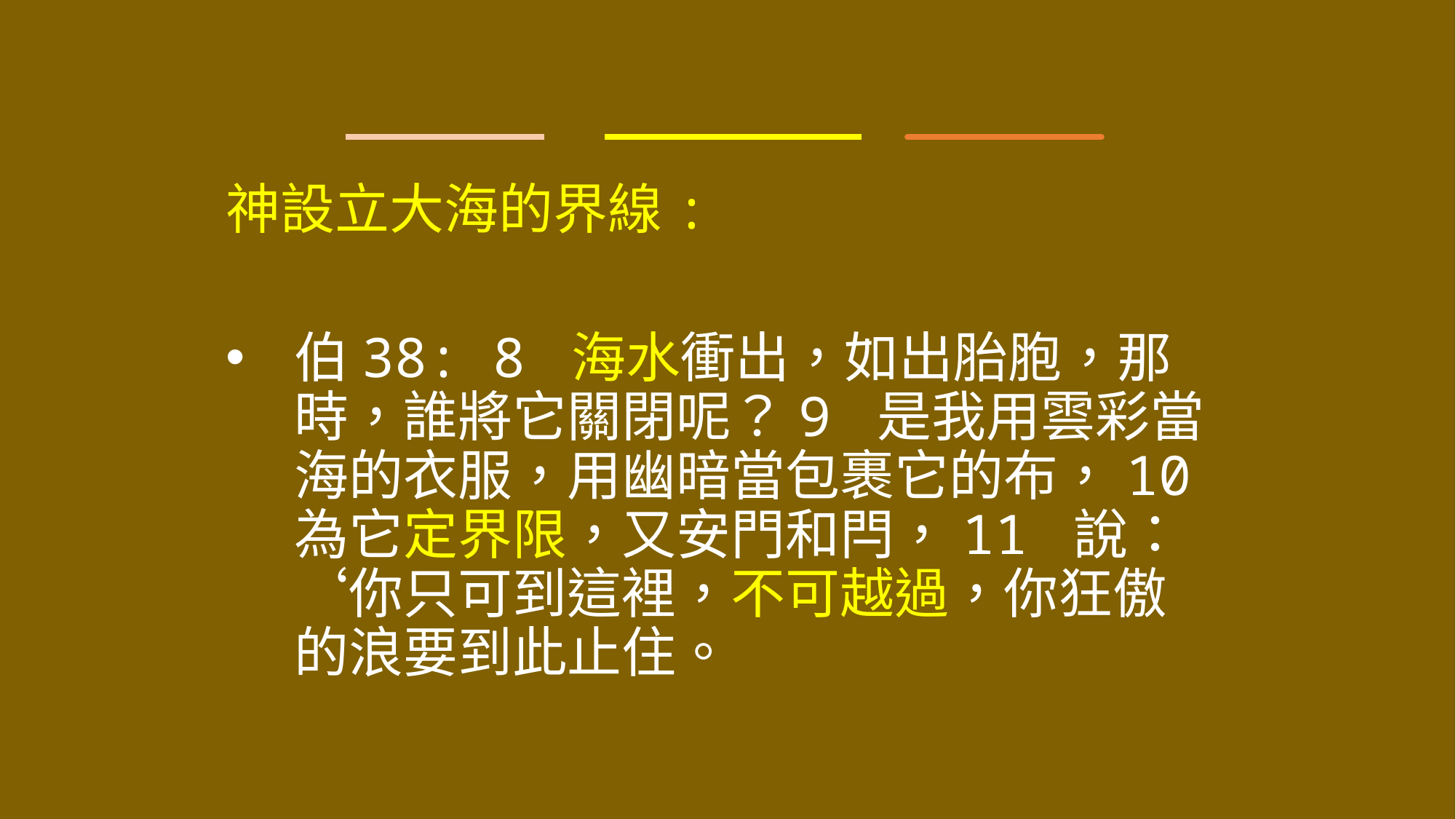

神設立大海的界線:

伯38: 8 海水衝出，如出胎胞，那時，誰將它關閉呢？9 是我用雲彩當海的衣服，用幽暗當包裹它的布，10 為它定界限，又安門和閂，11 說：‘你只可到這裡，不可越過，你狂傲的浪要到此止住。